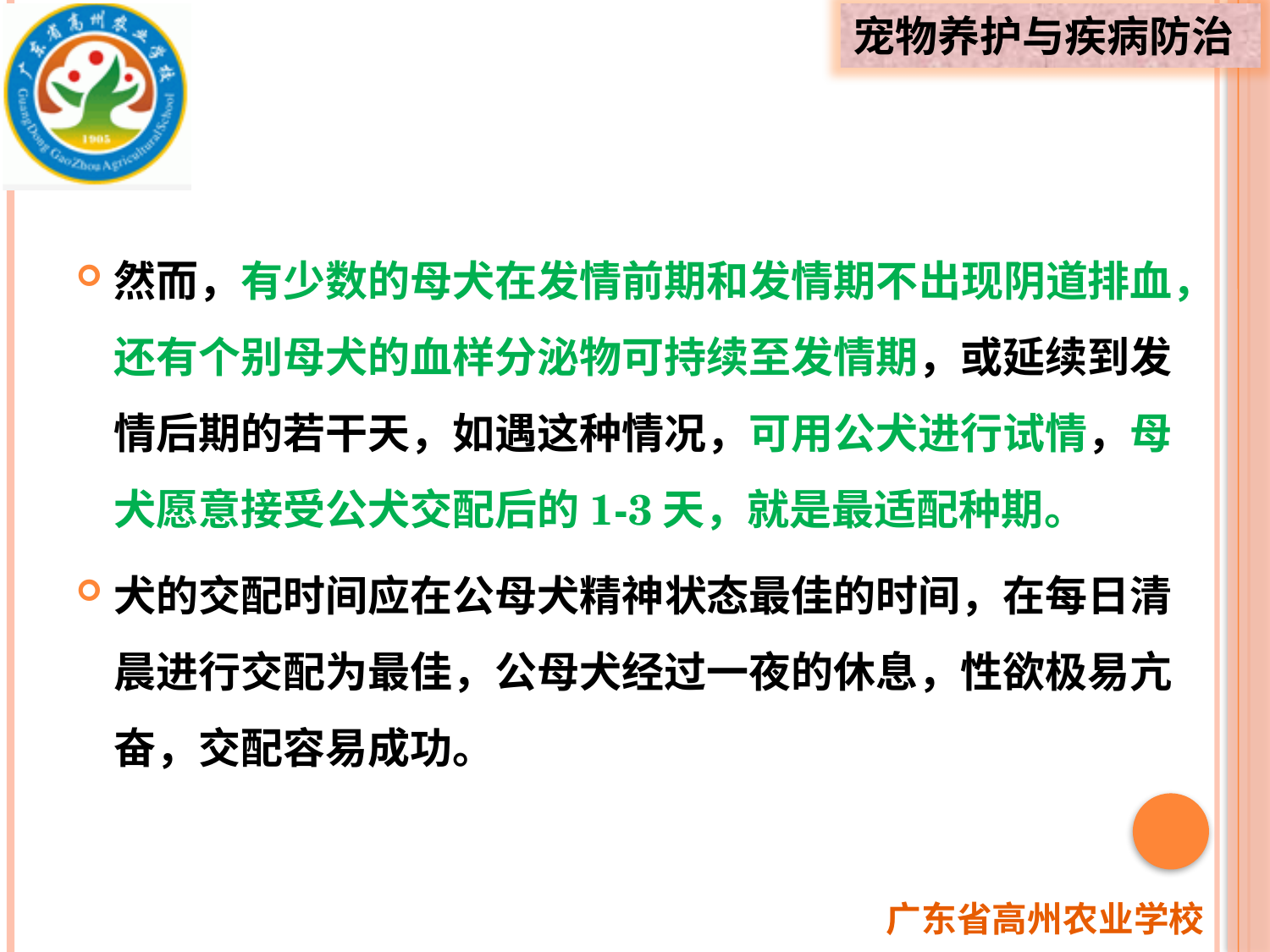

然而，有少数的母犬在发情前期和发情期不出现阴道排血，还有个别母犬的血样分泌物可持续至发情期，或延续到发情后期的若干天，如遇这种情况，可用公犬进行试情，母犬愿意接受公犬交配后的1-3天，就是最适配种期。
犬的交配时间应在公母犬精神状态最佳的时间，在每日清晨进行交配为最佳，公母犬经过一夜的休息，性欲极易亢奋，交配容易成功。